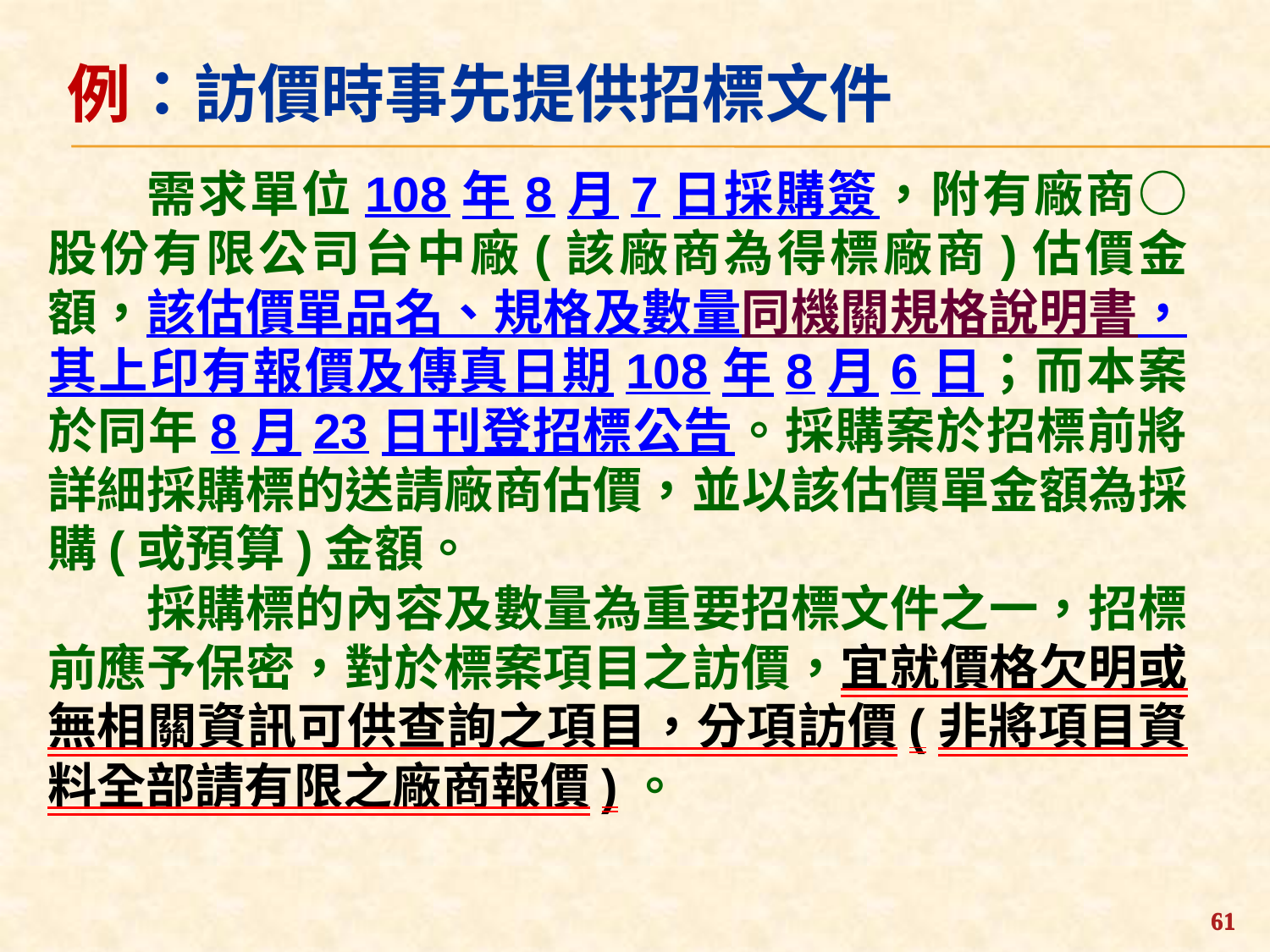

例：訪價時事先提供招標文件
需求單位108年8月7日採購簽，附有廠商○股份有限公司台中廠(該廠商為得標廠商)估價金額，該估價單品名、規格及數量同機關規格說明書，其上印有報價及傳真日期108年8月6日；而本案於同年8月23日刊登招標公告。採購案於招標前將詳細採購標的送請廠商估價，並以該估價單金額為採購(或預算)金額。
採購標的內容及數量為重要招標文件之一，招標前應予保密，對於標案項目之訪價，宜就價格欠明或無相關資訊可供查詢之項目，分項訪價(非將項目資料全部請有限之廠商報價)。
61
61